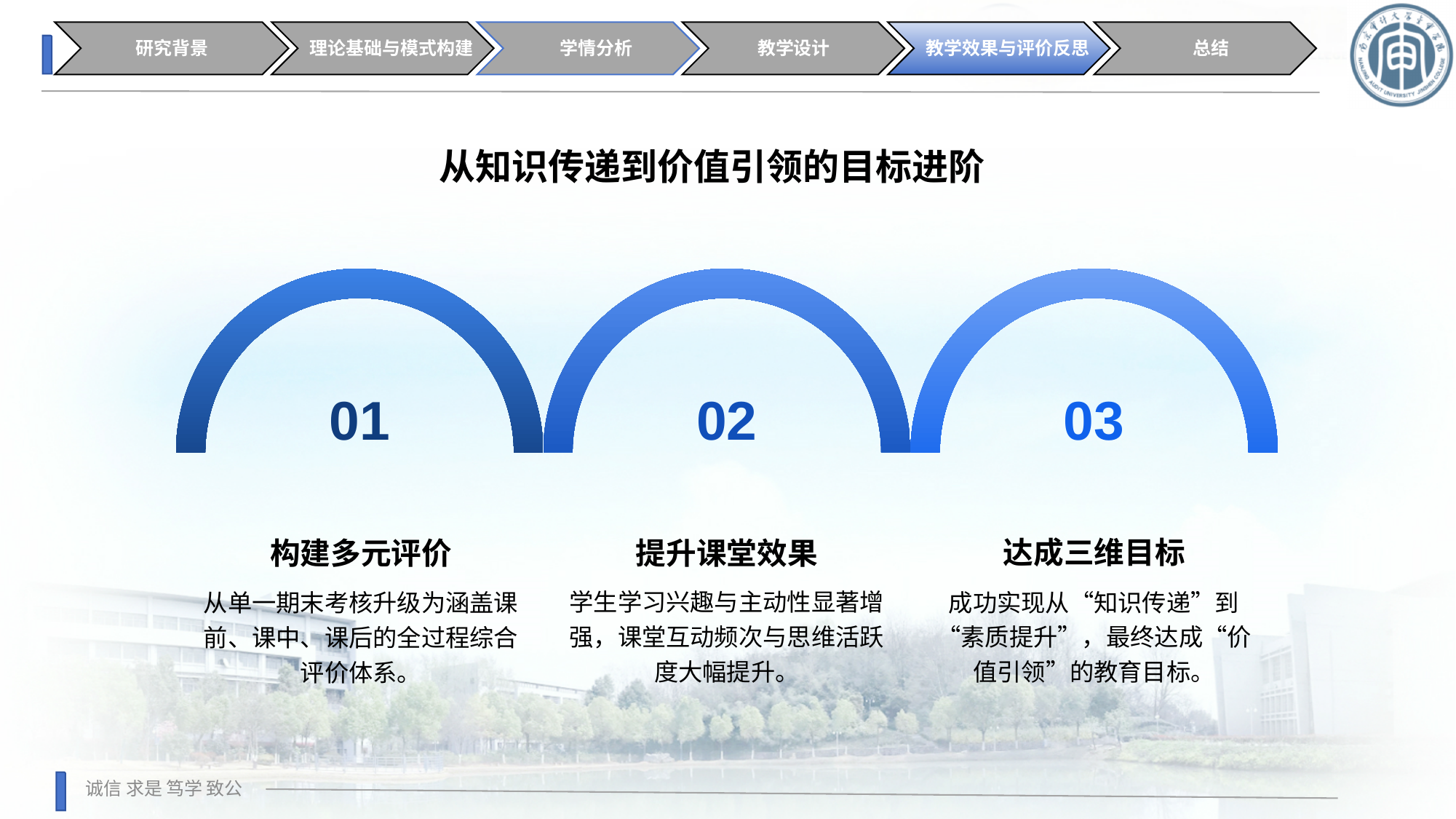

研究背景
理论基础与模式构建
学情分析
教学设计
教学效果与评价反思
总结
从知识传递到价值引领的目标进阶

03
达成三维目标
成功实现从“知识传递”到“素质提升”，最终达成“价值引领”的教育目标。
02
提升课堂效果
学生学习兴趣与主动性显著增强，课堂互动频次与思维活跃度大幅提升。
01
构建多元评价
从单一期末考核升级为涵盖课前、课中、课后的全过程综合评价体系。